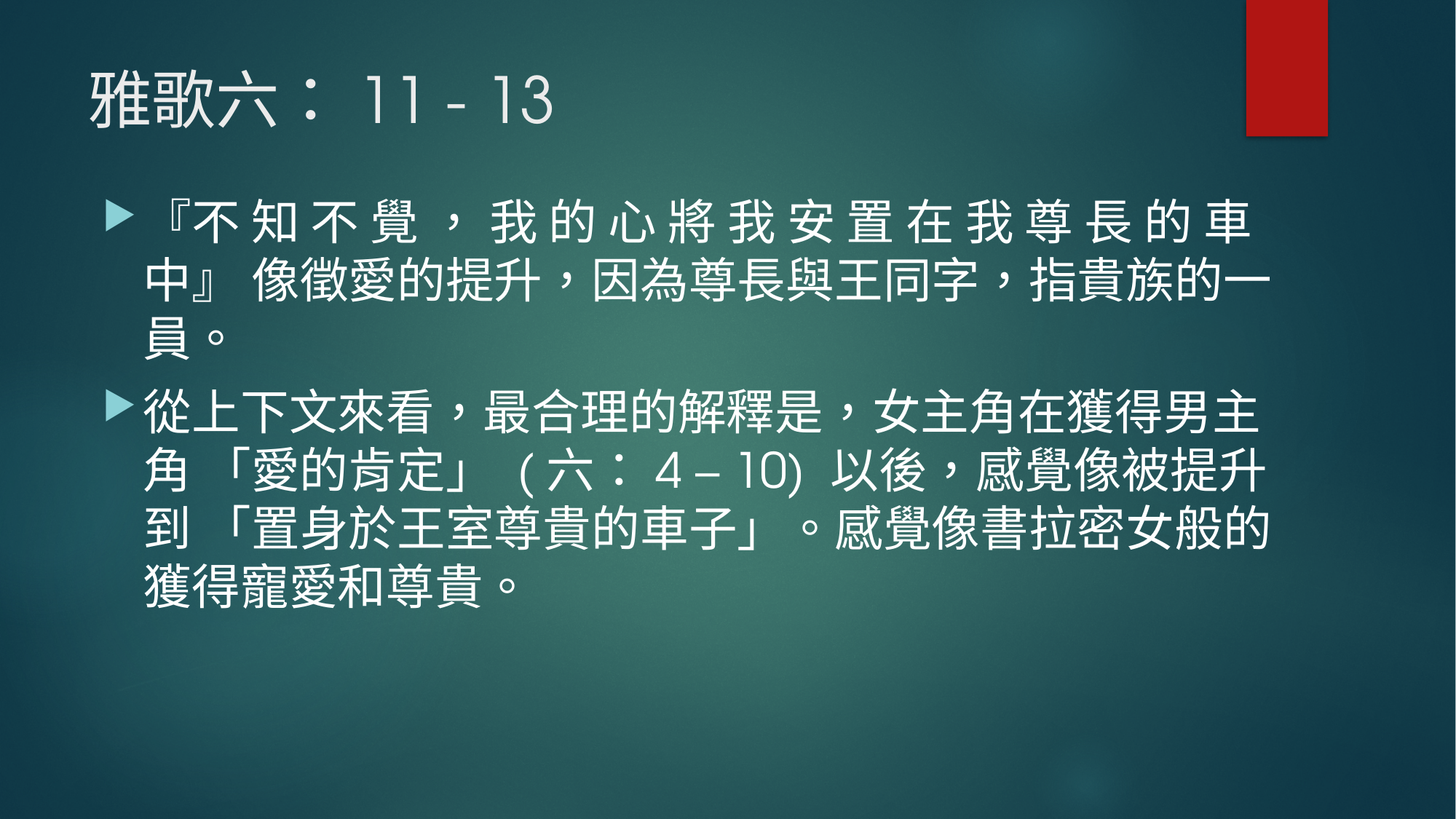

# 雅歌六：11 - 13
『不 知 不 覺 ， 我 的 心 將 我 安 置 在 我 尊 長 的 車 中』 像徵愛的提升，因為尊長與王同字，指貴族的一員。
從上下文來看，最合理的解釋是，女主角在獲得男主角 「愛的肯定」 (六：4 – 10) 以後，感覺像被提升到 「置身於王室尊貴的車子」。感覺像書拉密女般的獲得寵愛和尊貴。